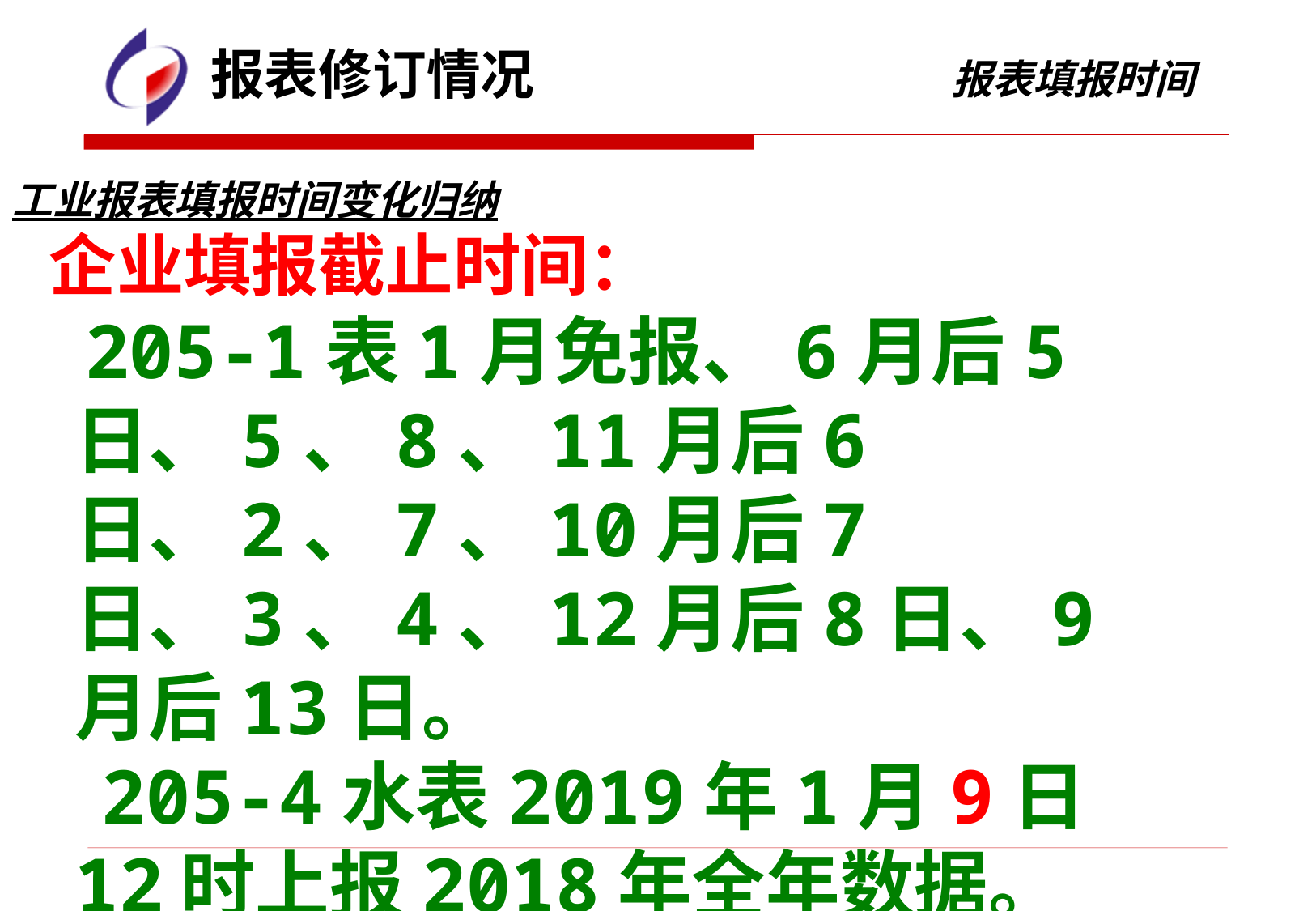

报表修订情况
报表填报时间
工业报表填报时间变化归纳
   企业填报截止时间：
   205-1表1月免报、6月后5日、5、8、11月后6日、2、7、10月后7日、3、4、12月后8日、9月后13日。
  205-4水表2019年1月9日12时上报2018年全年数据。